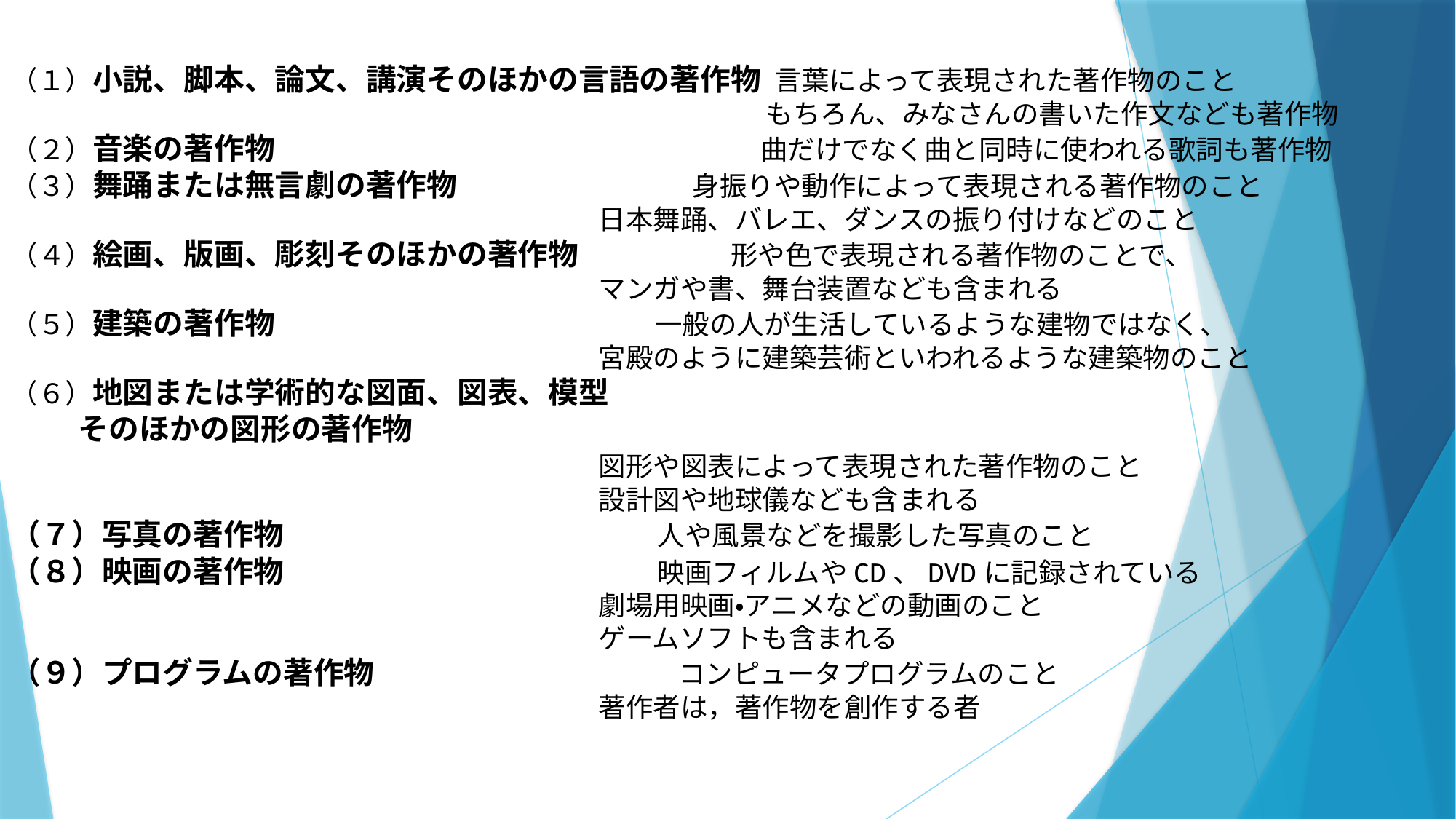

（１）小説、脚本、論文、講演そのほかの言語の著作物  言葉によって表現された著作物のこと
　　　　　　　　　　　　　　　　　　　　　　　 　　　　  もちろん、みなさんの書いた作文なども著作物
（２）音楽の著作物　　　　　　　　　　　　　　　  　      曲だけでなく曲と同時に使われる歌詞も著作物
（３）舞踊または無言劇の著作物                                   身振りや動作によって表現される著作物のこと
                                                                                              日本舞踊、バレエ、ダンスの振り付けなどのこと
（４）絵画、版画、彫刻そのほかの著作物                      形や色で表現される著作物のことで、
                                                                                              マンガや書、舞台装置なども含まれる
（５）建築の著作物                                                       一般の人が生活しているような建物ではなく、
                                                                                              宮殿のように建築芸術といわれるような建築物のこと
（６）地図または学術的な図面、図表、模型
　　 そのほかの図形の著作物
                                                                                    図形や図表によって表現された著作物のこと
                                                                                              設計図や地球儀なども含まれる
（７）写真の著作物                                                      人や風景などを撮影した写真のこと
（８）映画の著作物                                                      映画フィルムやCD、DVDに記録されている
                                                                                              劇場用映画・アニメなどの動画のこと
                                                                                              ゲームソフトも含まれる
（９）プログラムの著作物                                            コンピュータプログラムのこと
                                                                                              著作者は，著作物を創作する者